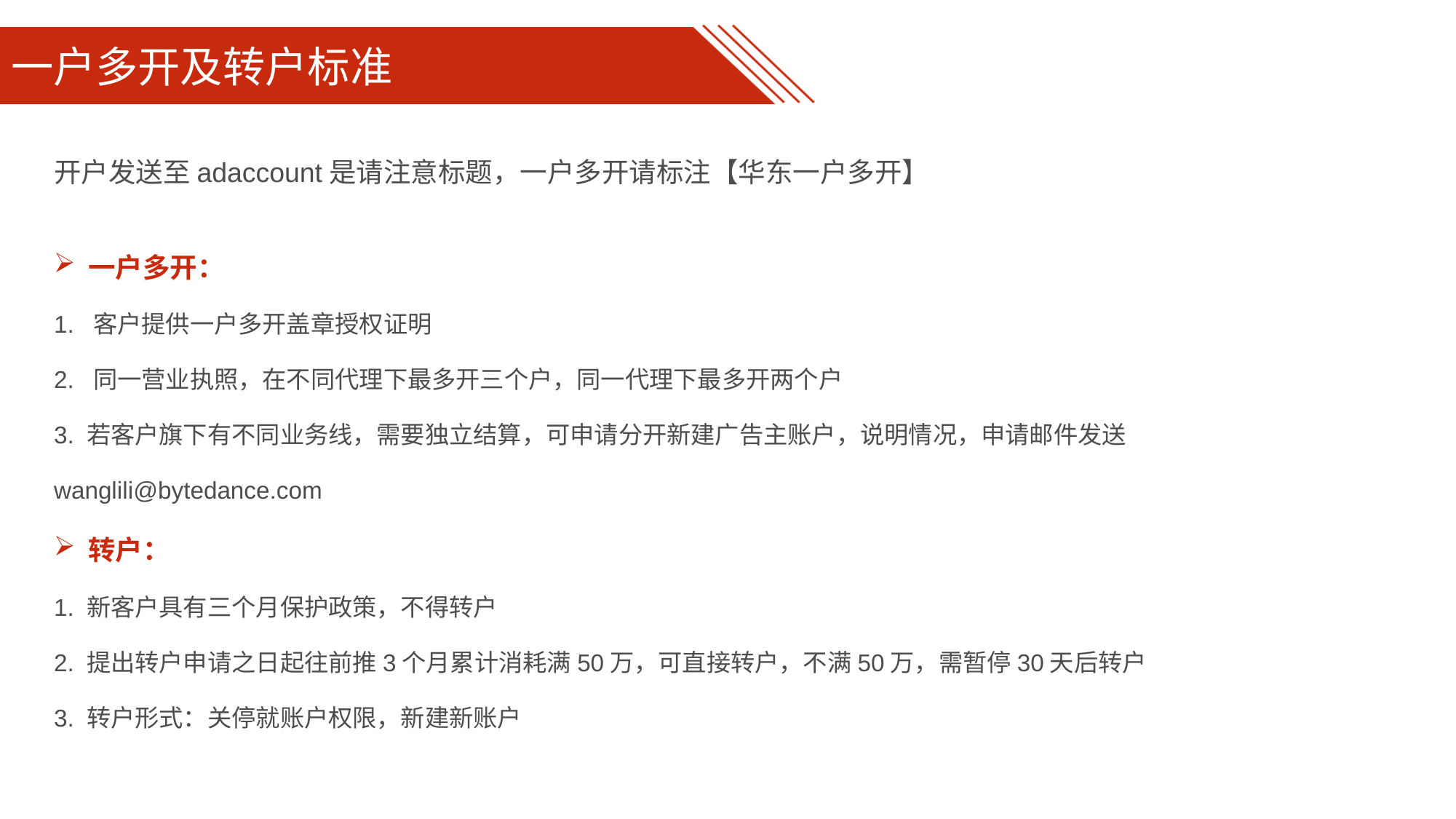

# 一户多开及转户标准
开户发送至adaccount是请注意标题，一户多开请标注【华东一户多开】

一户多开：
1.  客户提供一户多开盖章授权证明
2.  同一营业执照，在不同代理下最多开三个户，同一代理下最多开两个户
3. 若客户旗下有不同业务线，需要独立结算，可申请分开新建广告主账户，说明情况，申请邮件发送wanglili@bytedance.com
转户：
1. 新客户具有三个月保护政策，不得转户
2. 提出转户申请之日起往前推3个月累计消耗满50万，可直接转户，不满50万，需暂停30天后转户
3. 转户形式：关停就账户权限，新建新账户